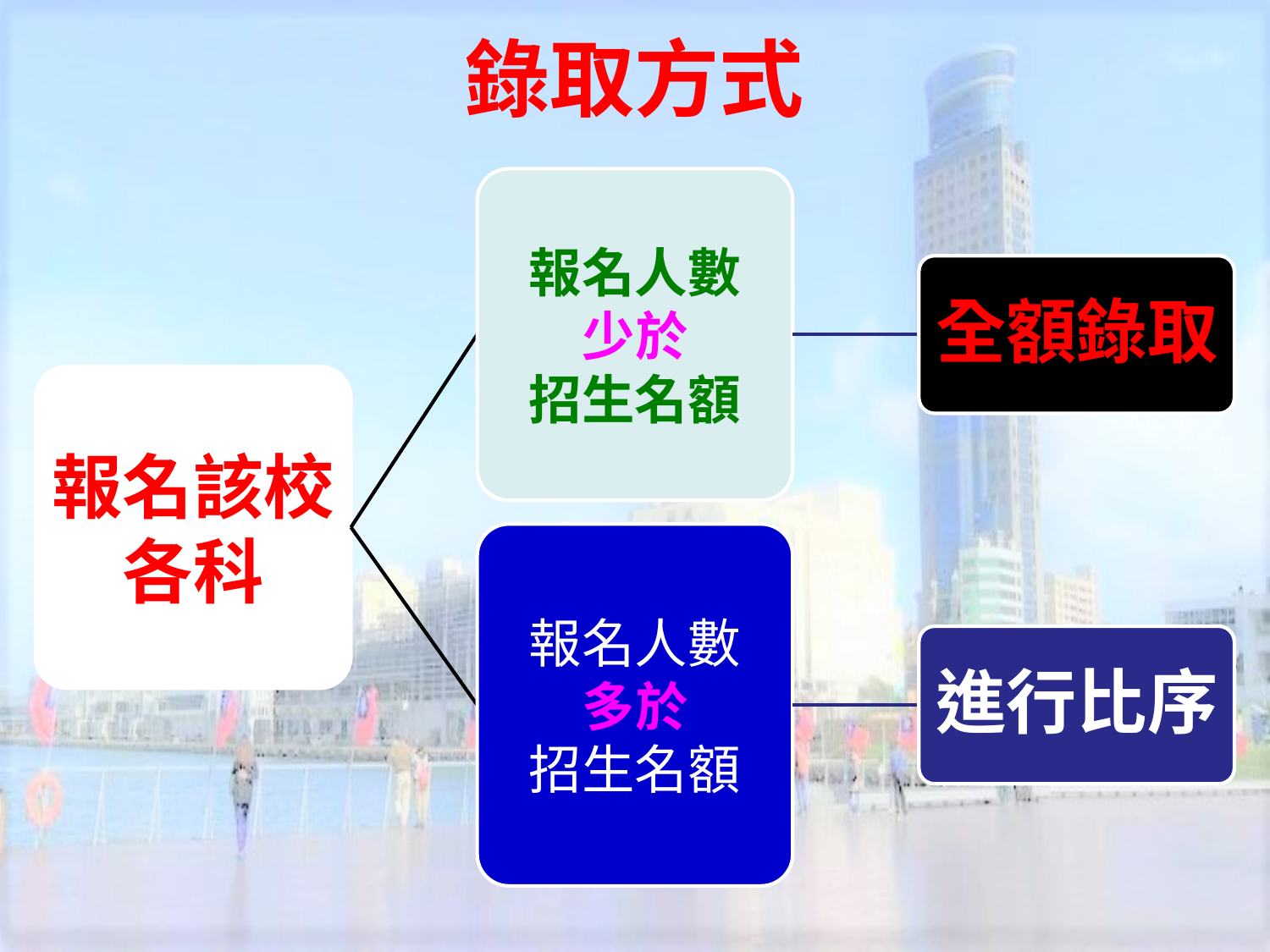

# 錄取方式

報名人數
少於
招生名額

全額錄取

報名該校
各科

報名人數
多於
招生名額

進行比序